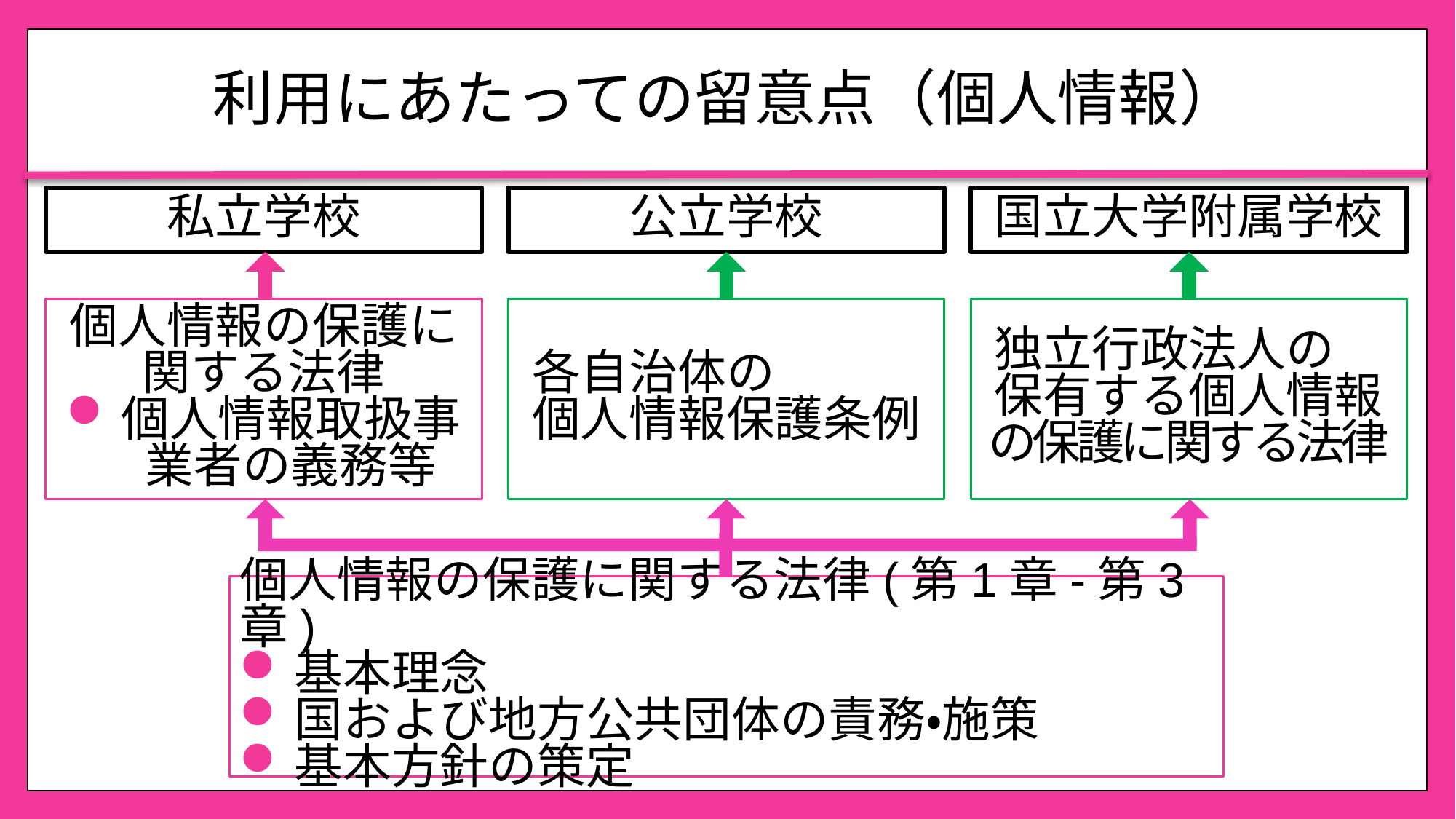

# 利用にあたっての留意点（個人情報）
私立学校
公立学校
国立大学附属学校

個人情報の保護に関する法律
個人情報取扱事業者の義務等
各自治体の　　　個人情報保護条例
独立行政法人の　保有する個人情報の保護に関する法律

個人情報の保護に関する法律(第1章-第3章)
基本理念
国および地方公共団体の責務・施策
基本方針の策定